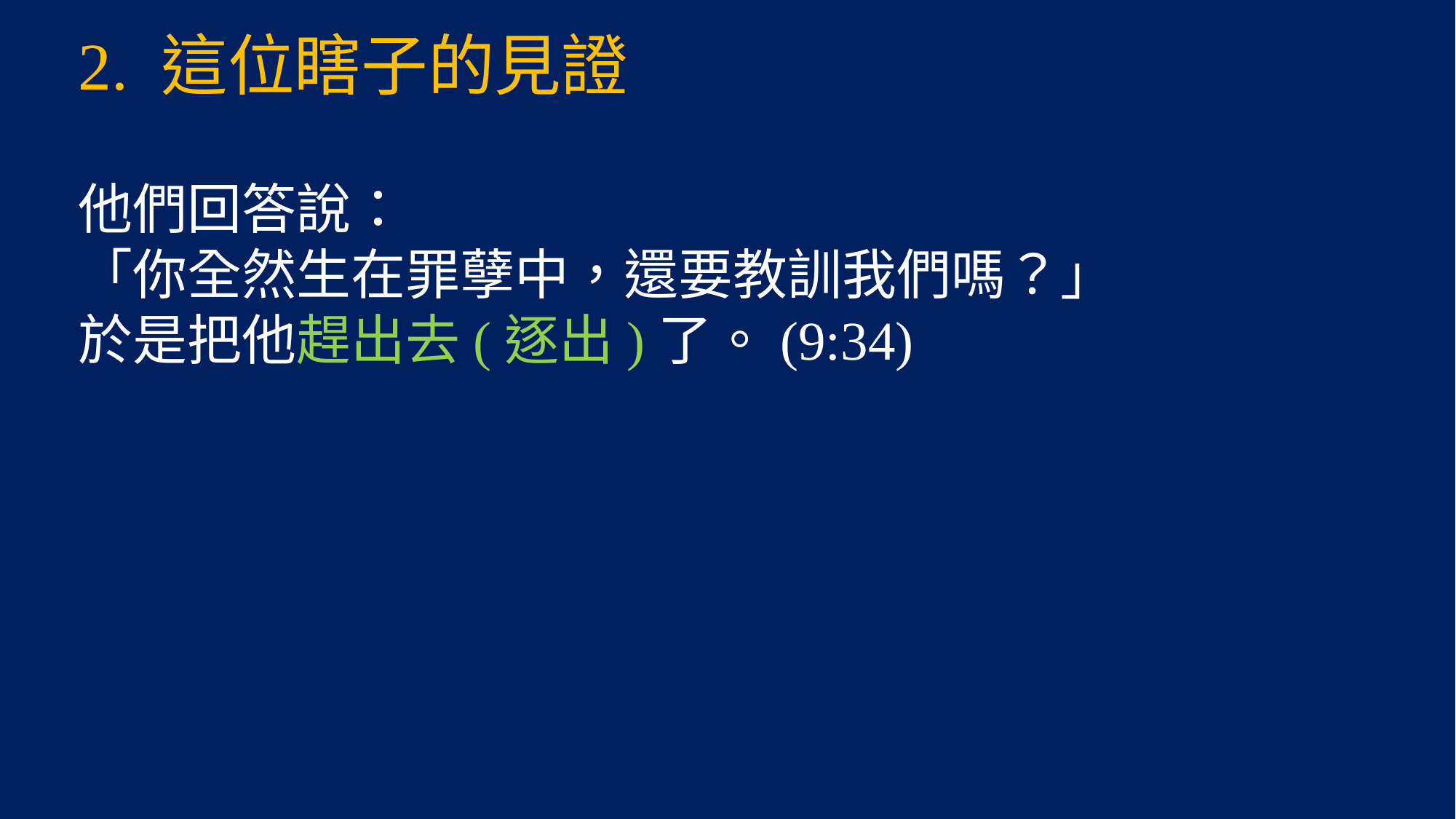

2. 這位瞎子的見證

他們回答說：
「你全然生在罪孽中，還要教訓我們嗎？」
於是把他趕出去(逐出)了。(9:34)
#